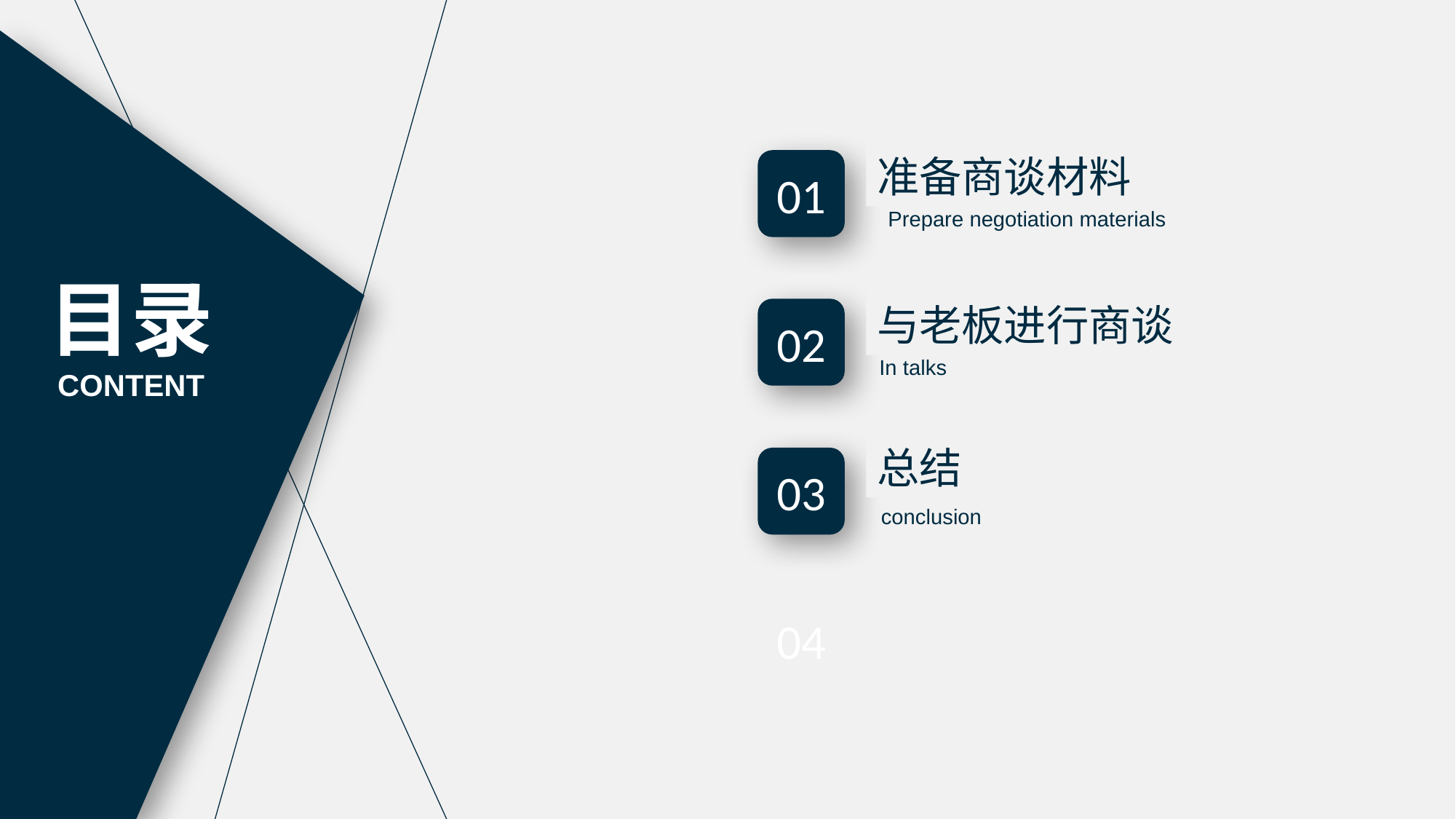

准备商谈材料

01
Prepare negotiation materials
目录
CONTENT
与老板进行商谈

02
In talks
总结

03
conclusion

04